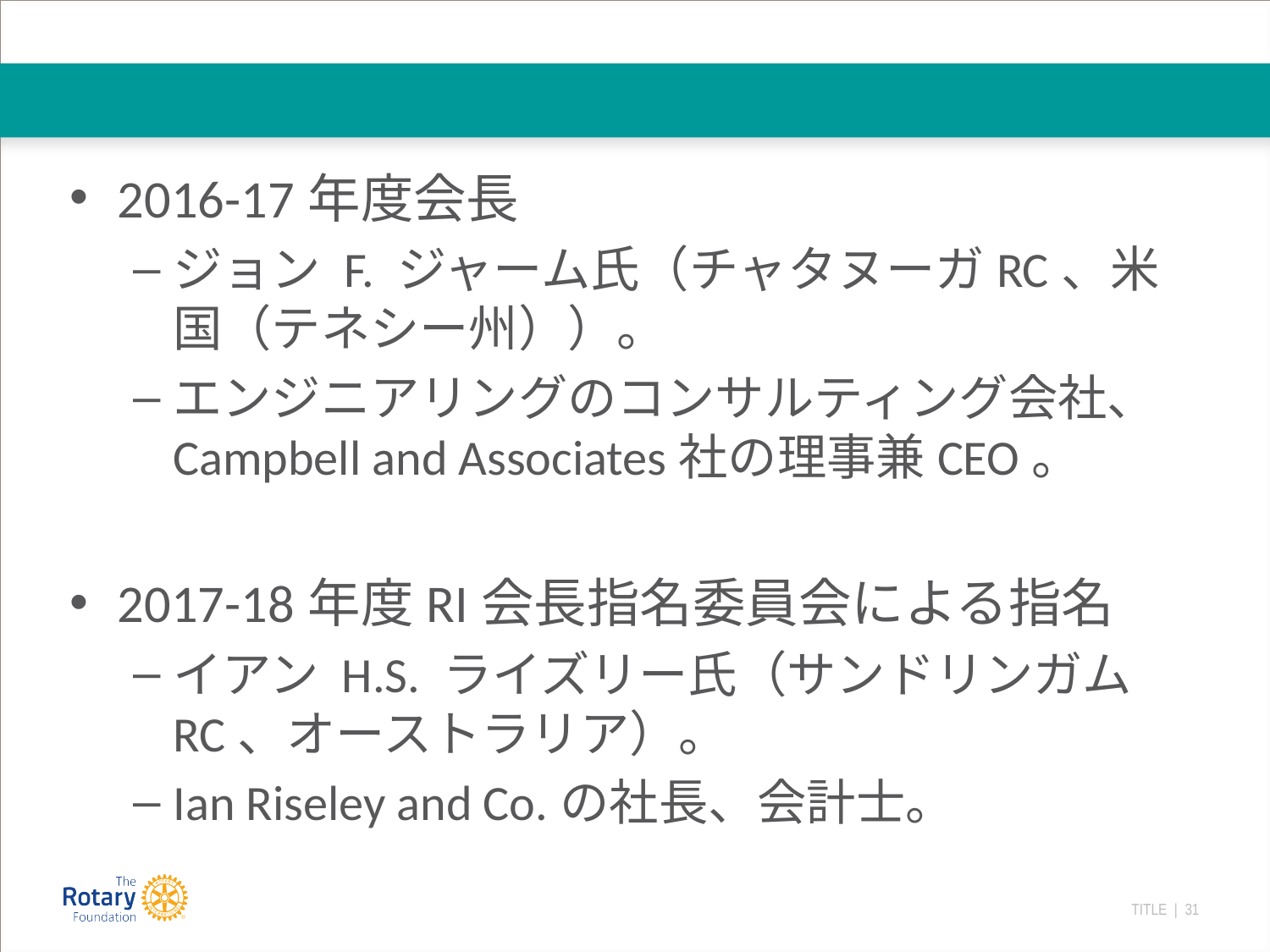

#
2016-17年度会長
ジョン F. ジャーム氏（チャタヌーガRC、米国（テネシー州））。
エンジニアリングのコンサルティング会社、Campbell and Associates社の理事兼CEO。

2017-18年度RI会長指名委員会による指名
イアン H.S. ライズリー氏（サンドリンガムRC、オーストラリア）。
Ian Riseley and Co.の社長、会計士。